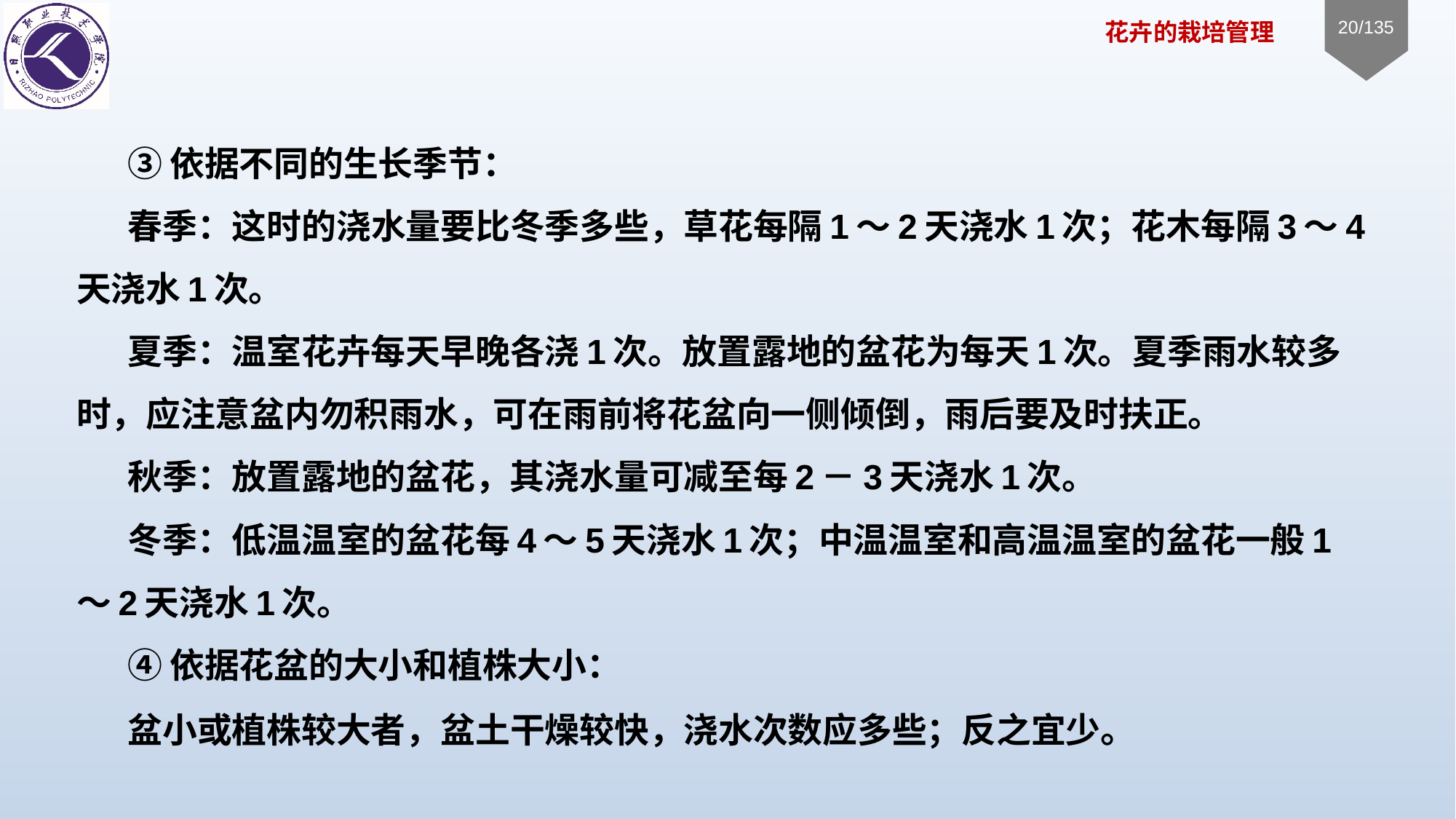

③依据不同的生长季节：
春季：这时的浇水量要比冬季多些，草花每隔1～2天浇水1次；花木每隔3～4天浇水1次。
夏季：温室花卉每天早晚各浇1次。放置露地的盆花为每天1次。夏季雨水较多时，应注意盆内勿积雨水，可在雨前将花盆向一侧倾倒，雨后要及时扶正。
秋季：放置露地的盆花，其浇水量可减至每2－3天浇水1次。
冬季：低温温室的盆花每4～5天浇水1次；中温温室和高温温室的盆花一般1～2天浇水1次。
④依据花盆的大小和植株大小：
盆小或植株较大者，盆土干燥较快，浇水次数应多些；反之宜少。